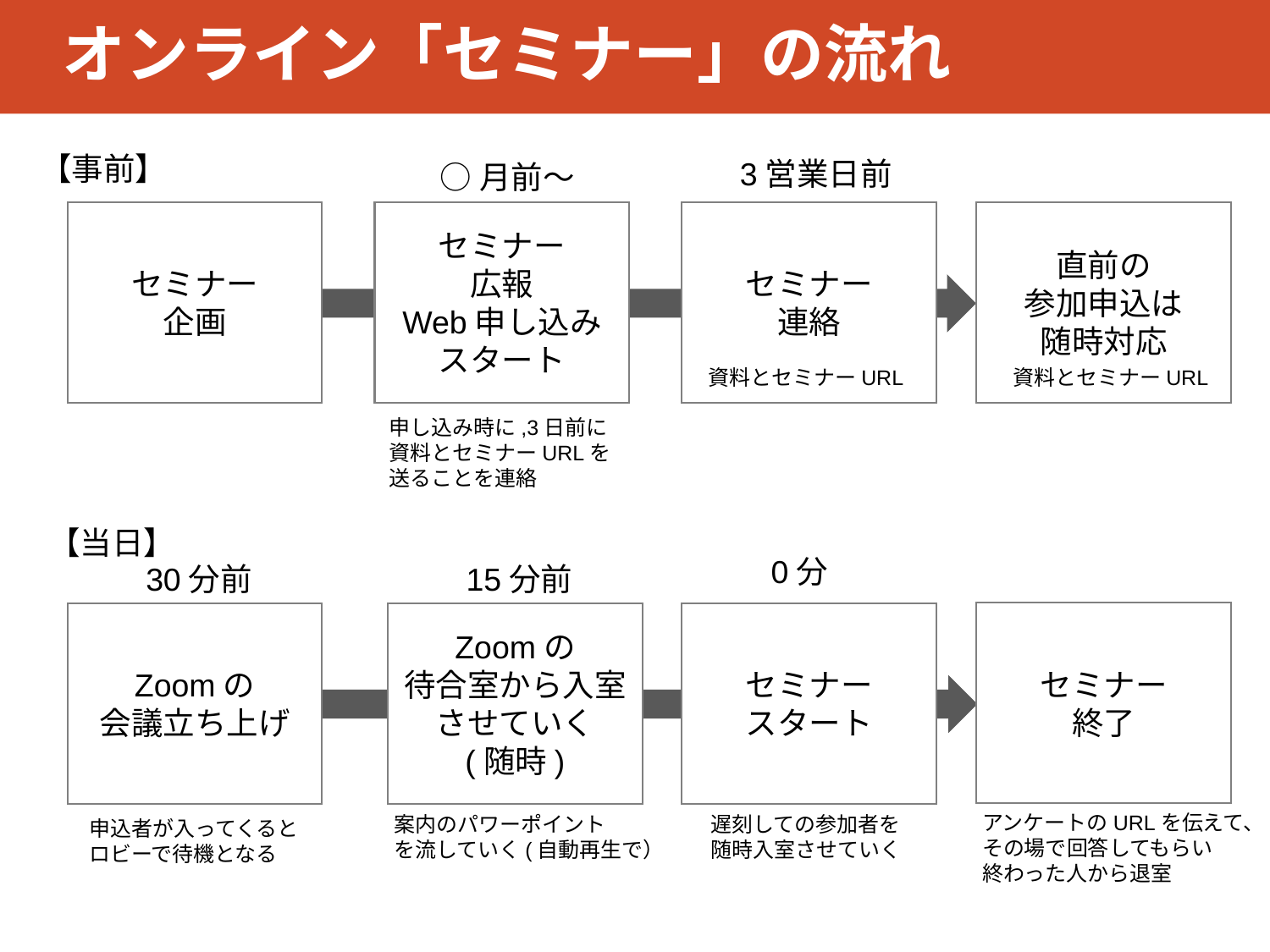

# オンライン「セミナー」の流れ
14
【事前】
3営業日前
○月前〜
セミナー
企画
セミナー
広報
Web申し込み
スタート
セミナー
連絡
直前の
参加申込は
随時対応

資料とセミナーURL
資料とセミナーURL
申し込み時に,3日前に
資料とセミナーURLを
送ることを連絡
【当日】
0分
30分前
15分前
セミナー
終了
Zoomの
会議立ち上げ
Zoomの
待合室から入室させていく
(随時)
セミナー
スタート

アンケートのURLを伝えて、
その場で回答してもらい
終わった人から退室

案内のパワーポイント
を流していく(自動再生で）
遅刻しての参加者を
随時入室させていく
申込者が入ってくると
ロビーで待機となる